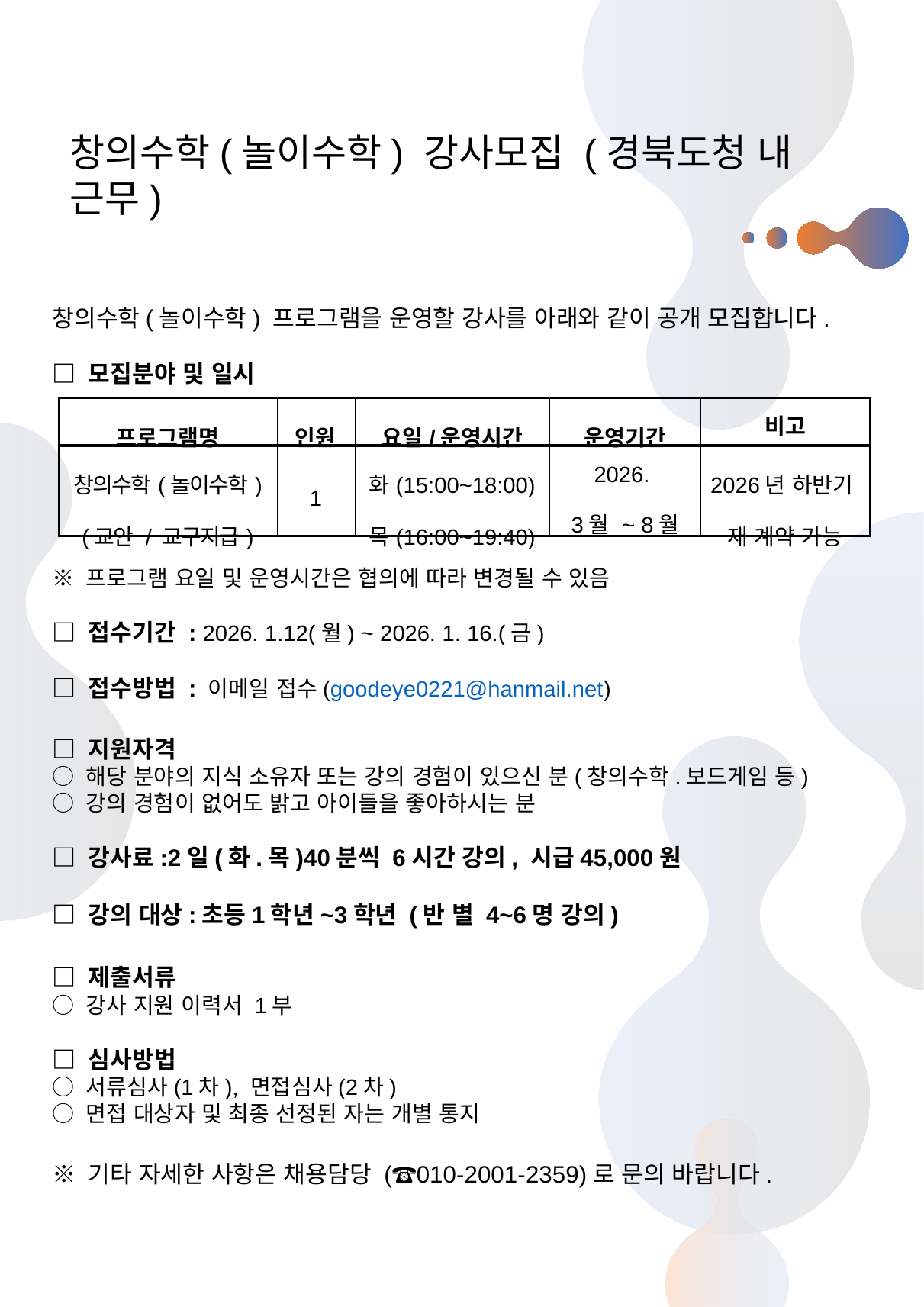

창의수학(놀이수학) 강사모집 (경북도청 내 근무)
창의수학(놀이수학) 프로그램을 운영할 강사를 아래와 같이 공개 모집합니다.

□ 모집분야 및 일시

※ 프로그램 요일 및 운영시간은 협의에 따라 변경될 수 있음

□ 접수기간 : 2026. 1.12(월) ~ 2026. 1. 16.(금)

□ 접수방법 : 이메일 접수(goodeye0221@hanmail.net)

□ 지원자격
○ 해당 분야의 지식 소유자 또는 강의 경험이 있으신 분(창의수학.보드게임 등)
○ 강의 경험이 없어도 밝고 아이들을 좋아하시는 분

□ 강사료:2일(화.목)40분씩 6시간 강의, 시급45,000원

□ 강의 대상:초등1학년~3학년 (반 별 4~6명 강의)

□ 제출서류
○ 강사 지원 이력서 1부

□ 심사방법
○ 서류심사(1차), 면접심사(2차)
○ 면접 대상자 및 최종 선정된 자는 개별 통지

※ 기타 자세한 사항은 채용담당 (☎010-2001-2359)로 문의 바랍니다.

| 프로그램명 | 인원 | 요일/운영시간 | 운영기간 | 비고 |
| --- | --- | --- | --- | --- |
| 창의수학(놀이수학) (교안 / 교구지급) | 1 | 화(15:00~18:00) 목(16:00~19:40) | 2026. 3월 ~ 8월 | 2026년 하반기 재 계약 가능 |